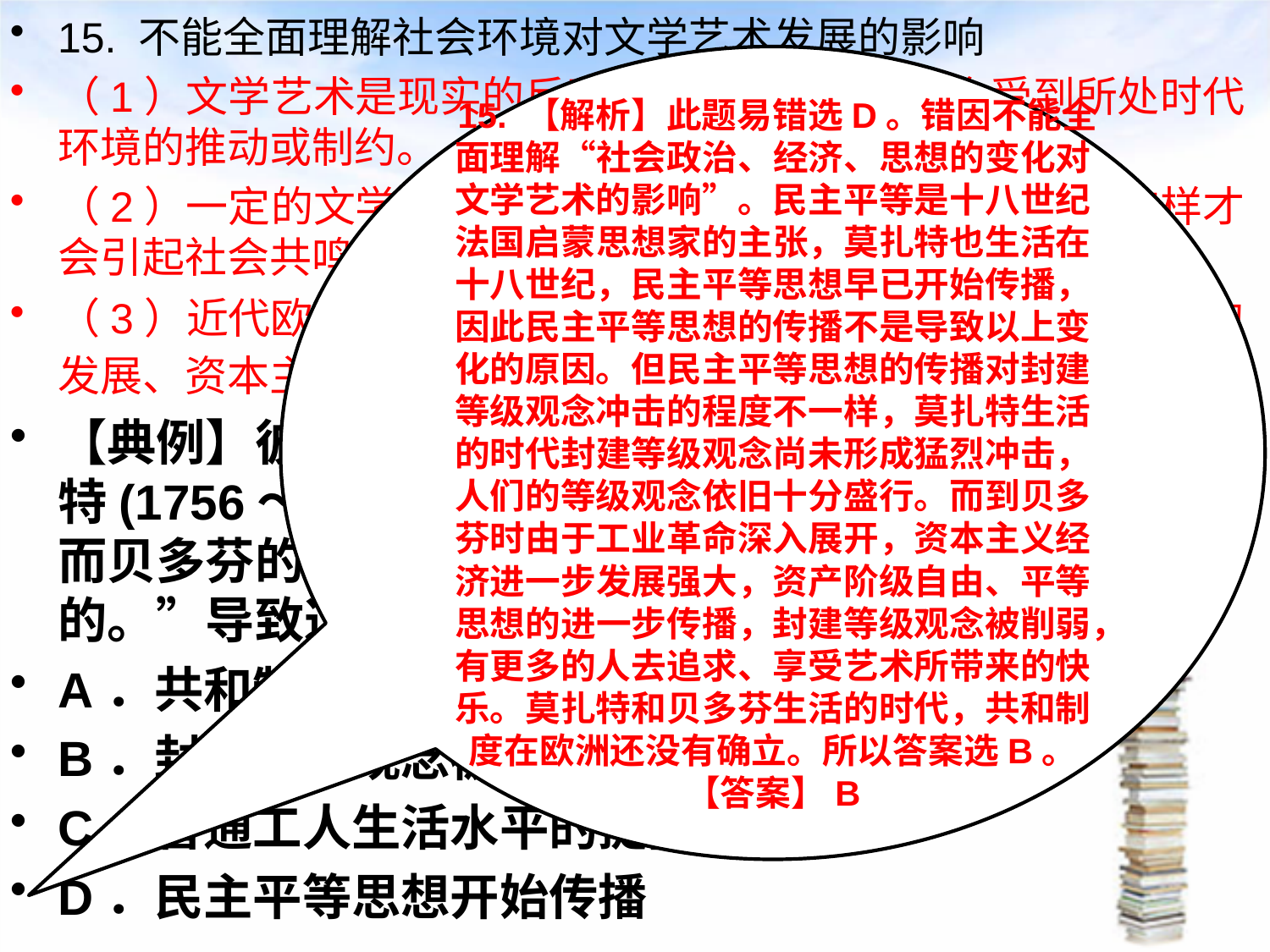

15. 不能全面理解社会环境对文学艺术发展的影响
（1）文学艺术是现实的反映，文学艺术的发展会受到所处时代环境的推动或制约。
（2）一定的文学艺术总是与其所处的时代相适应，只有这样才会引起社会共鸣，才会具有生命力。
（3）近代欧洲文学艺术的发展被深深的打上了资本主义经济的发展、资本主义思想的传播和工业革命的烙印。
【典例】彼得·李伯庚在《欧洲文化史》中说：“莫扎特(1756～1791)的乐曲听众往往只是挤满一个客厅，而贝多芬的交响乐则是为音乐厅的上千听众而创作的。”导致这一变化的原因是（    ）
A．共和制度的确立
B．封建等级观念被削弱
C．普通工人生活水平的提高
D．民主平等思想开始传播
#
 15. 【解析】此题易错选D。错因不能全面理解“社会政治、经济、思想的变化对文学艺术的影响”。民主平等是十八世纪法国启蒙思想家的主张，莫扎特也生活在十八世纪，民主平等思想早已开始传播，因此民主平等思想的传播不是导致以上变化的原因。但民主平等思想的传播对封建等级观念冲击的程度不一样，莫扎特生活的时代封建等级观念尚未形成猛烈冲击，人们的等级观念依旧十分盛行。而到贝多芬时由于工业革命深入展开，资本主义经济进一步发展强大，资产阶级自由、平等思想的进一步传播，封建等级观念被削弱，有更多的人去追求、享受艺术所带来的快乐。莫扎特和贝多芬生活的时代，共和制度在欧洲还没有确立。所以答案选B。
【答案】B